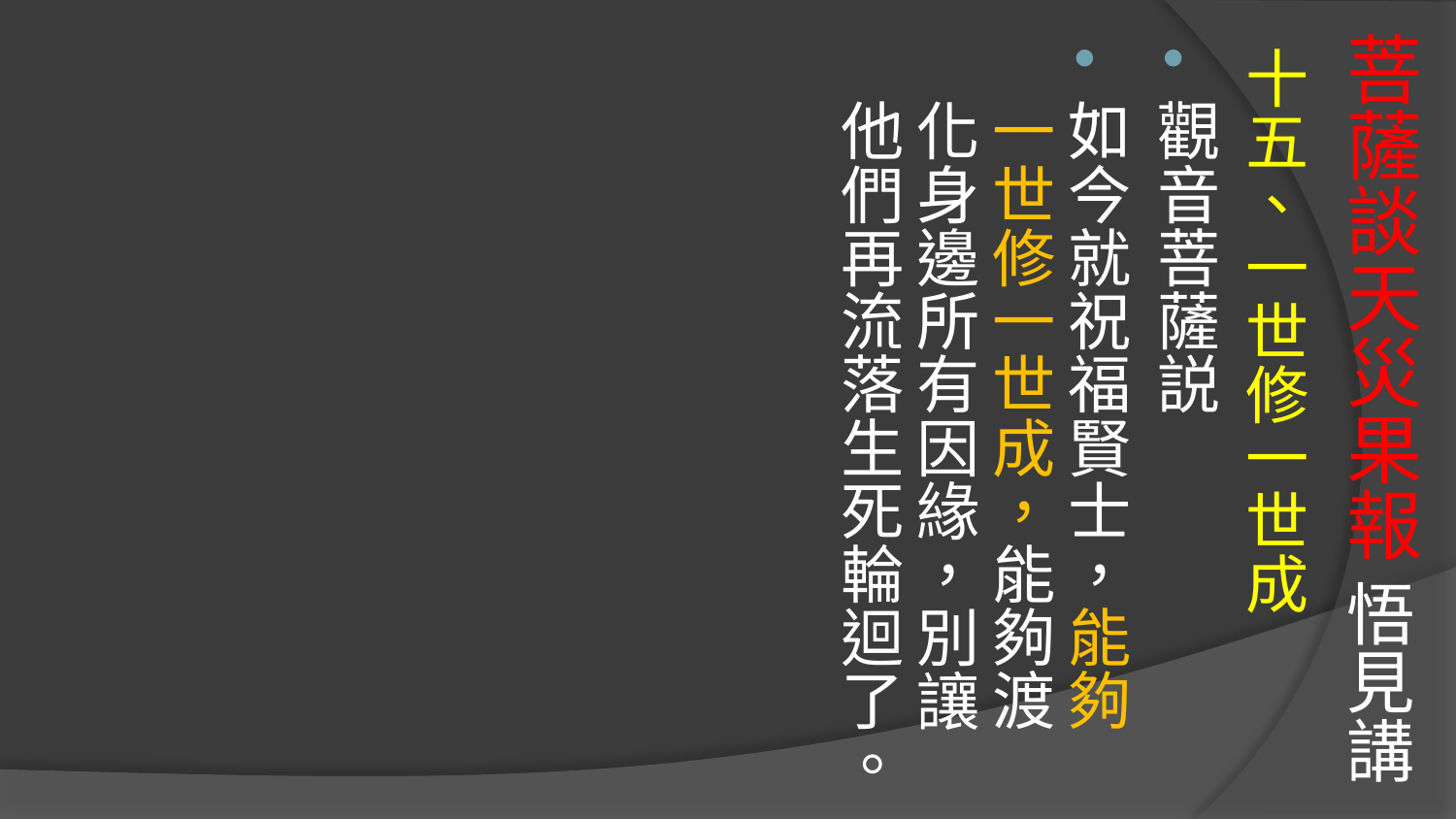

# 菩薩談天災果報 悟見講
十五、一世修一世成
觀音菩薩説
如今就祝福賢士，能夠一世修一世成，能夠渡化身邊所有因緣，別讓他們再流落生死輪迴了。